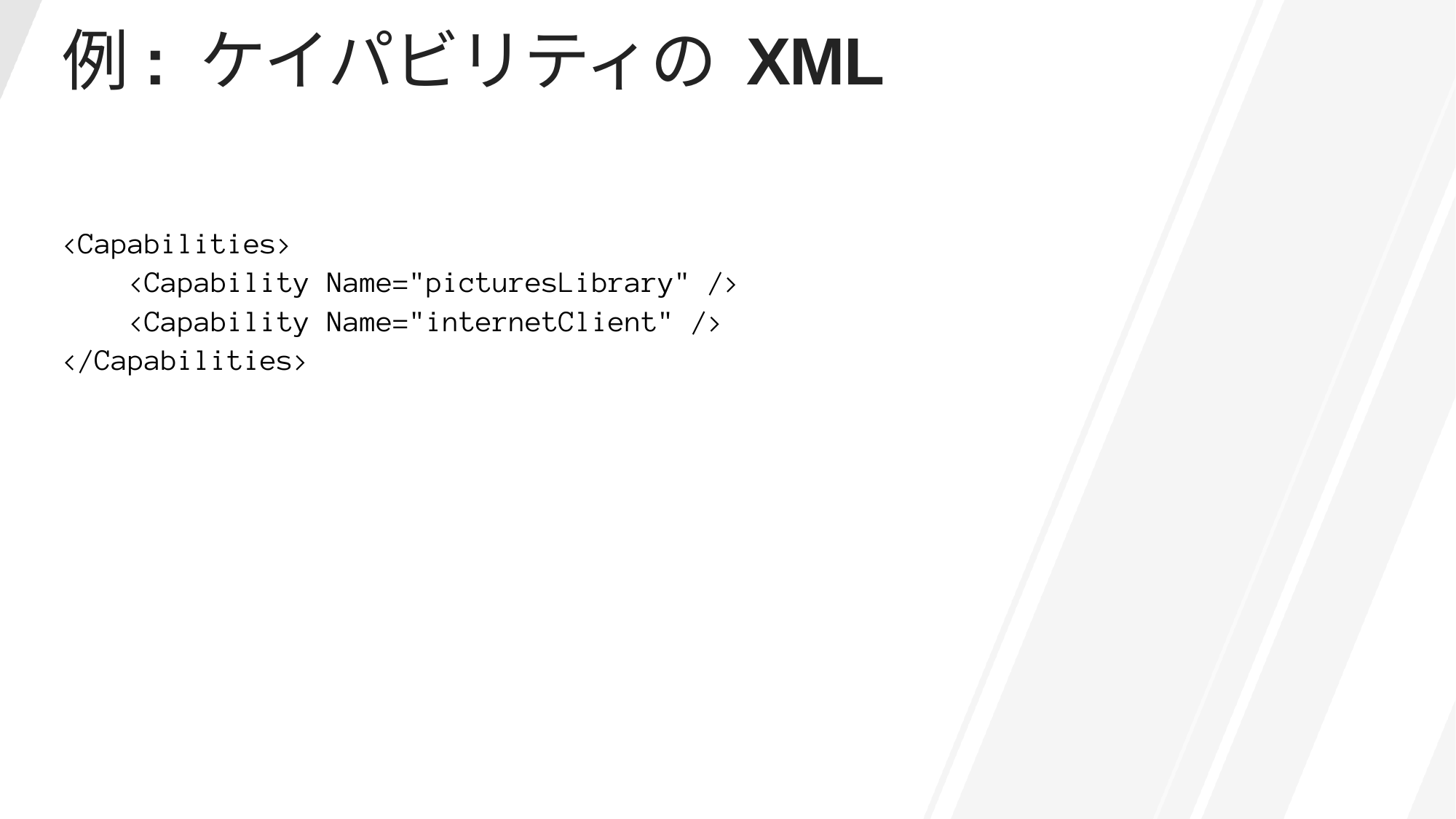

# 例: ケイパビリティの XML
<Capabilities>
    <Capability Name="picturesLibrary" />
    <Capability Name="internetClient" />
</Capabilities>